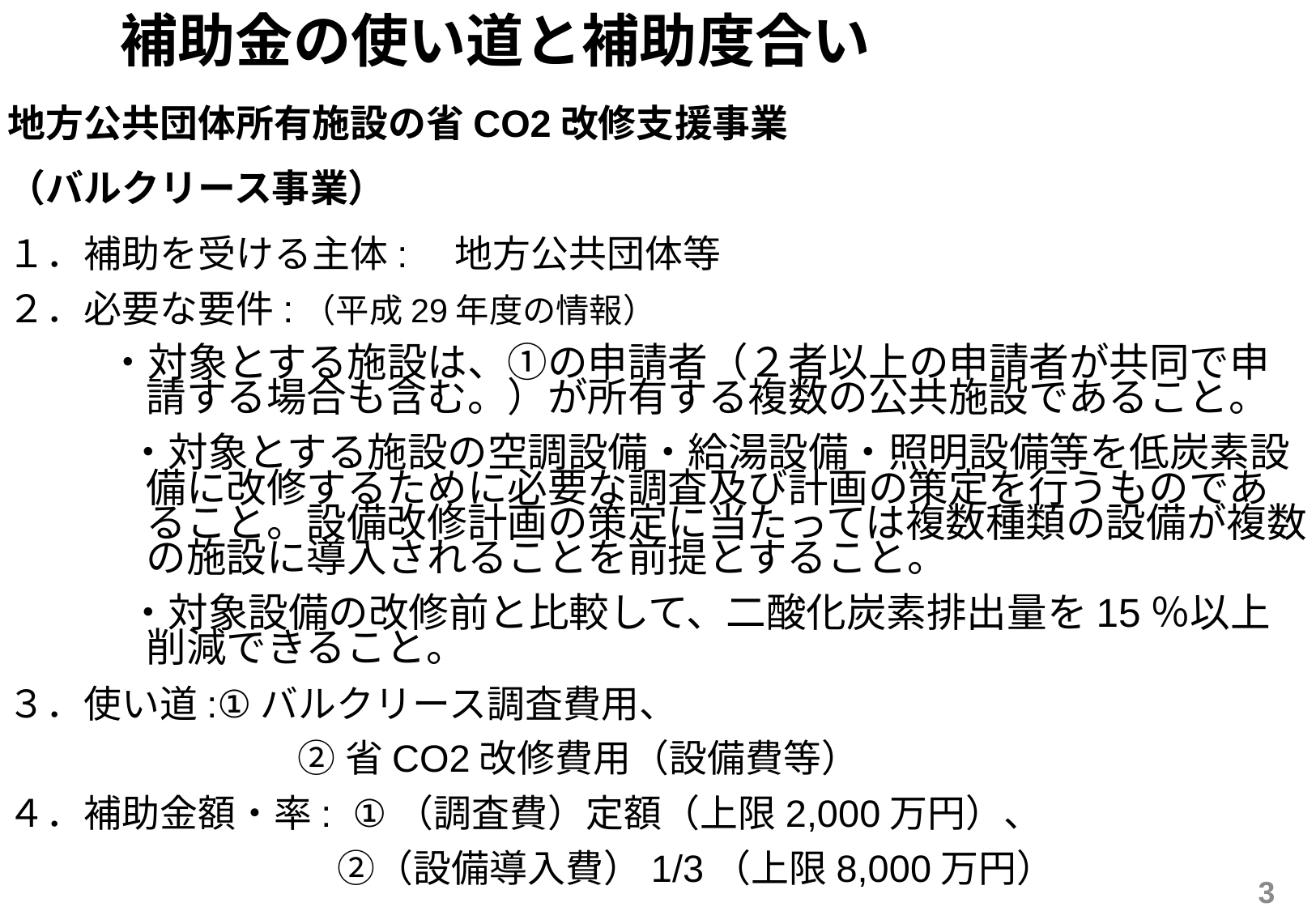

# 補助金の使い道と補助度合い
地方公共団体所有施設の省CO2改修支援事業
（バルクリース事業）
１．補助を受ける主体:　地方公共団体等
２．必要な要件:（平成29年度の情報）
　　　・対象とする施設は、①の申請者（２者以上の申請者が共同で申請する場合も含む。）が所有する複数の公共施設であること。
　　　・対象とする施設の空調設備・給湯設備・照明設備等を低炭素設備に改修するために必要な調査及び計画の策定を行うものであること。設備改修計画の策定に当たっては複数種類の設備が複数の施設に導入されることを前提とすること。
　　　・対象設備の改修前と比較して、二酸化炭素排出量を15％以上削減できること。
３．使い道:①バルクリース調査費用、
②省CO2改修費用（設備費等）
４．補助金額・率:  ①（調査費）定額（上限2,000万円）、
　　　　　　　　   ②（設備導入費）1/3（上限8,000万円）

3